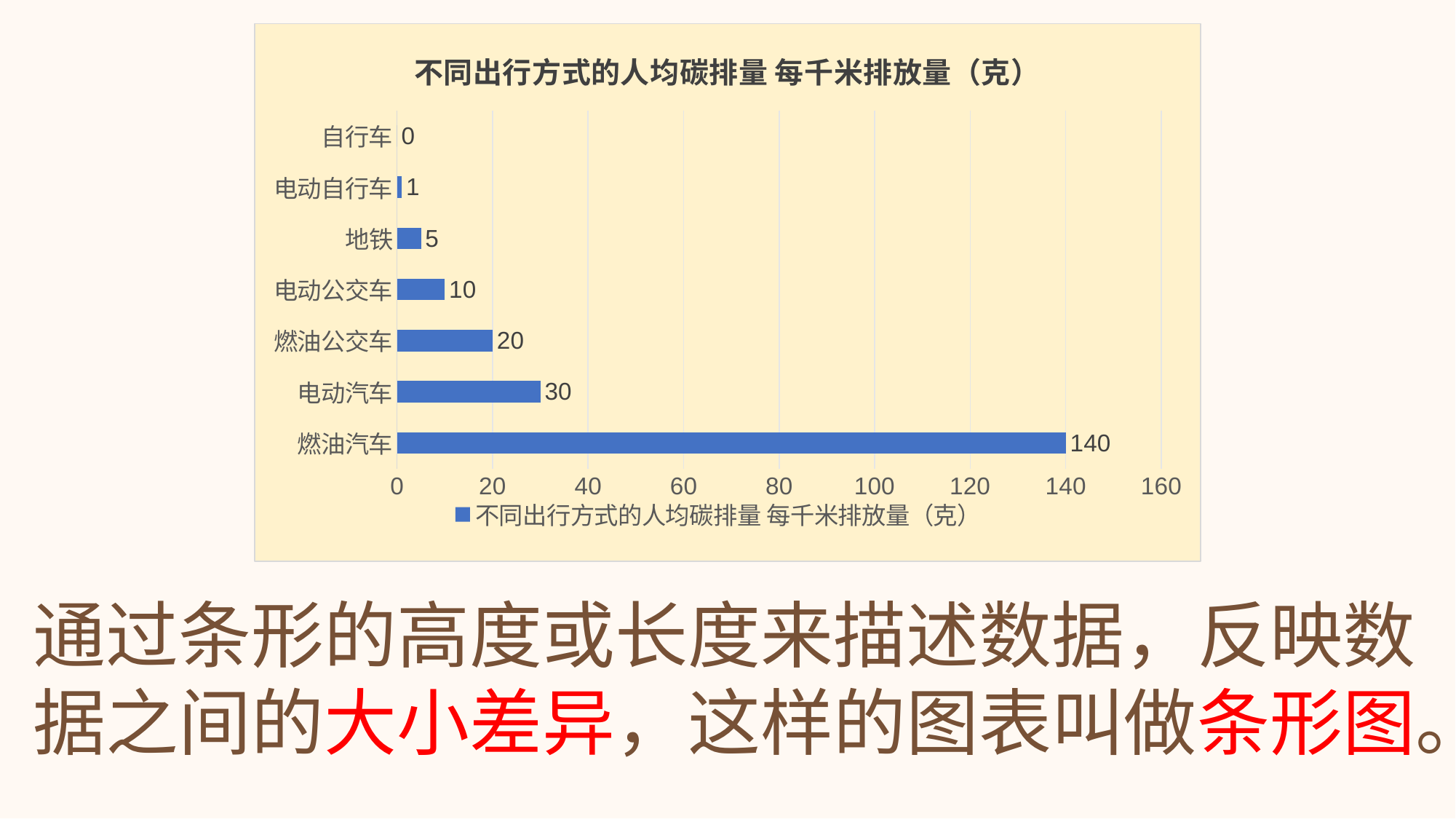

### Chart:

| Category | 不同出行方式的人均碳排量 每千米排放量（克） |
|---|---|
| 燃油汽车 | 140.0 |
| 电动汽车 | 30.0 |
| 燃油公交车 | 20.0 |
| 电动公交车 | 10.0 |
| 地铁 | 5.0 |
| 电动自行车 | 1.0 |
| 自行车 | 0.0 |
通过条形的高度或长度来描述数据，反映数据之间的大小差异，这样的图表叫做条形图。